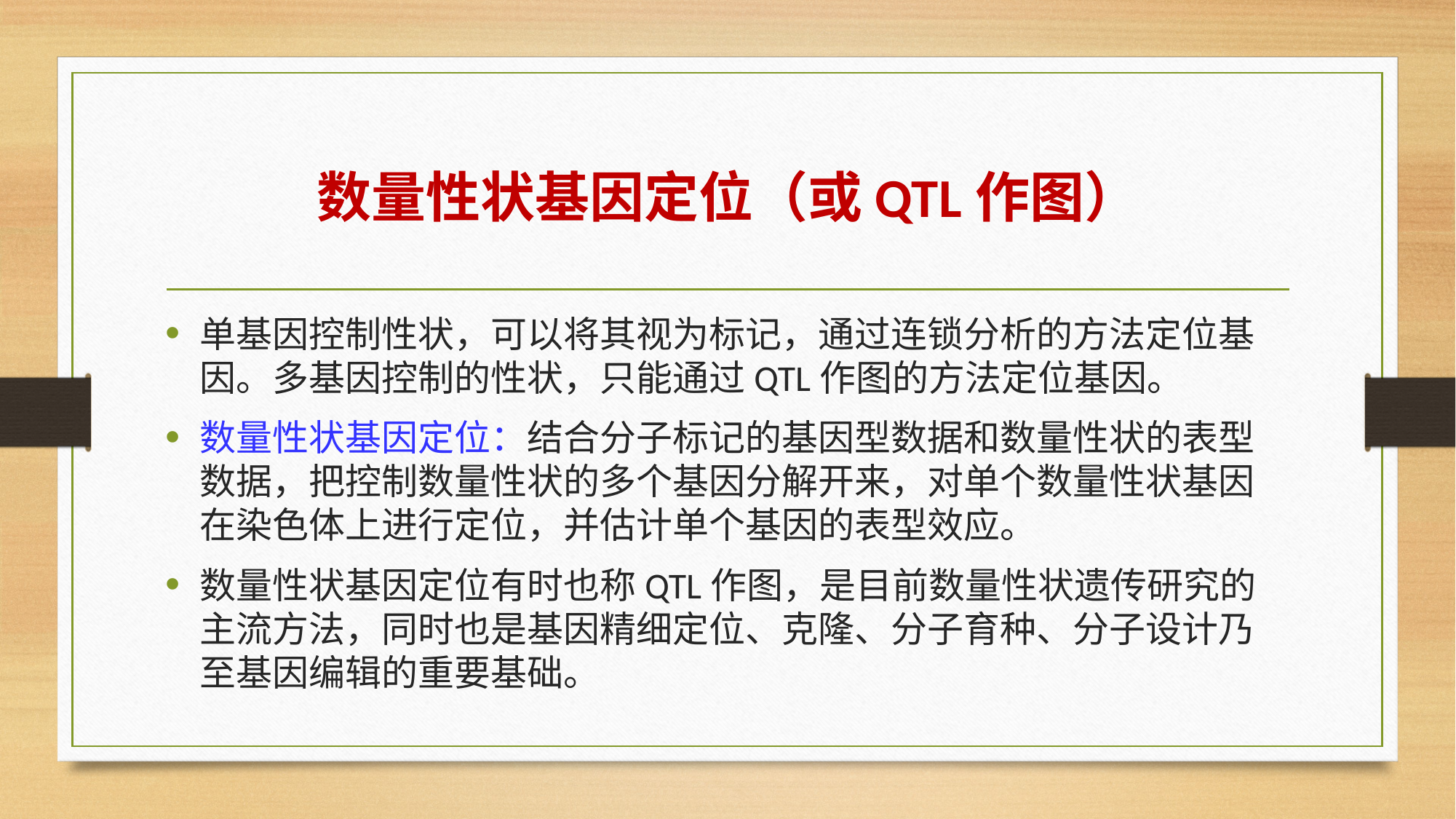

# 数量性状基因定位（或QTL作图）
单基因控制性状，可以将其视为标记，通过连锁分析的方法定位基因。多基因控制的性状，只能通过QTL作图的方法定位基因。
数量性状基因定位：结合分子标记的基因型数据和数量性状的表型数据，把控制数量性状的多个基因分解开来，对单个数量性状基因在染色体上进行定位，并估计单个基因的表型效应。
数量性状基因定位有时也称QTL作图，是目前数量性状遗传研究的主流方法，同时也是基因精细定位、克隆、分子育种、分子设计乃至基因编辑的重要基础。